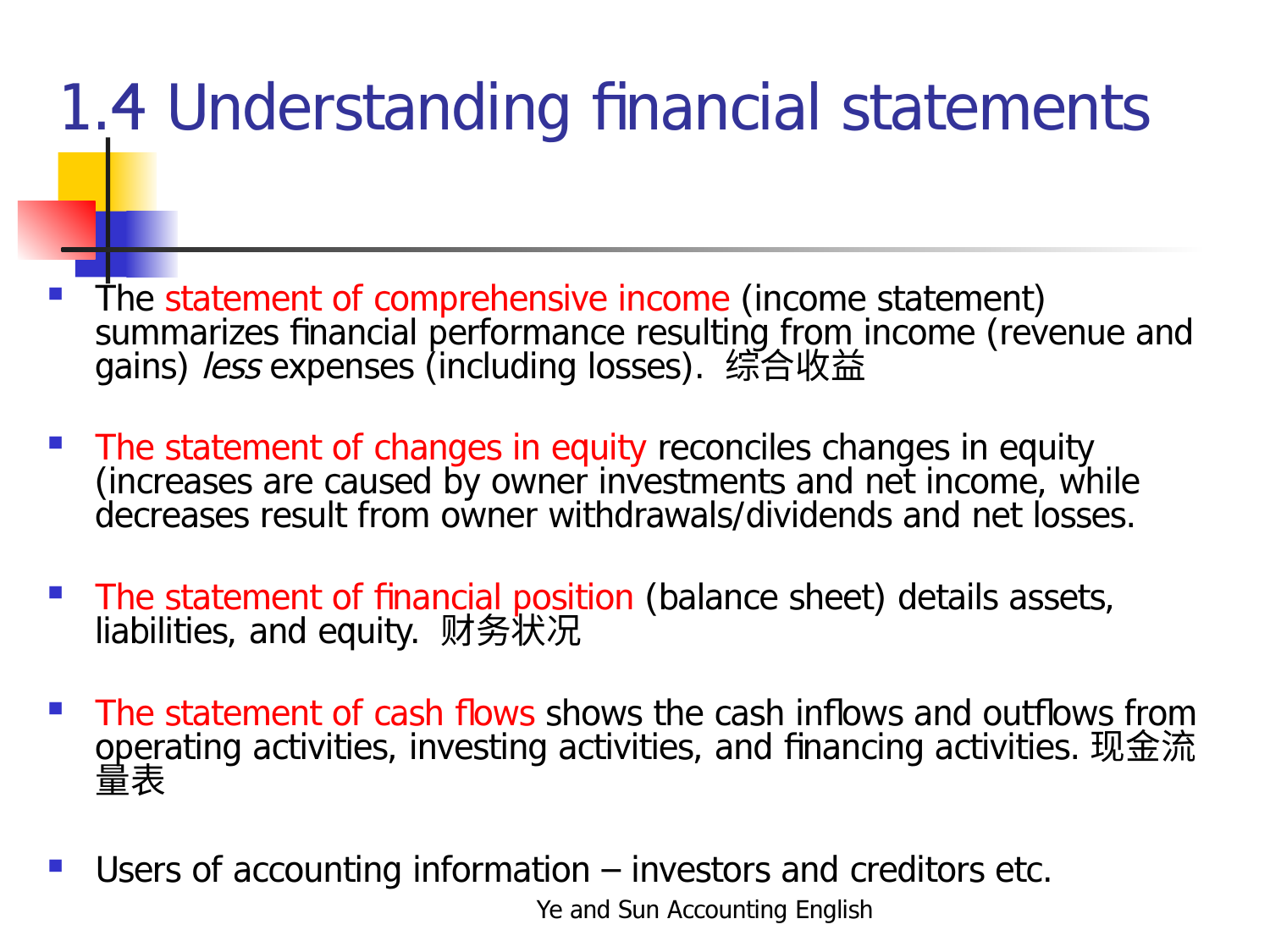

# 1.4 Understanding financial statements

The statement of comprehensive income (income statement) summarizes financial performance resulting from income (revenue and gains) less expenses (including losses). 综合收益

The statement of changes in equity reconciles changes in equity (increases are caused by owner investments and net income, while decreases result from owner withdrawals/dividends and net losses.

The statement of financial position (balance sheet) details assets, liabilities, and equity. 财务状况

The statement of cash flows shows the cash inflows and outflows from operating activities, investing activities, and financing activities.现金流量表

Users of accounting information – investors and creditors etc.

Ye and Sun Accounting English
15